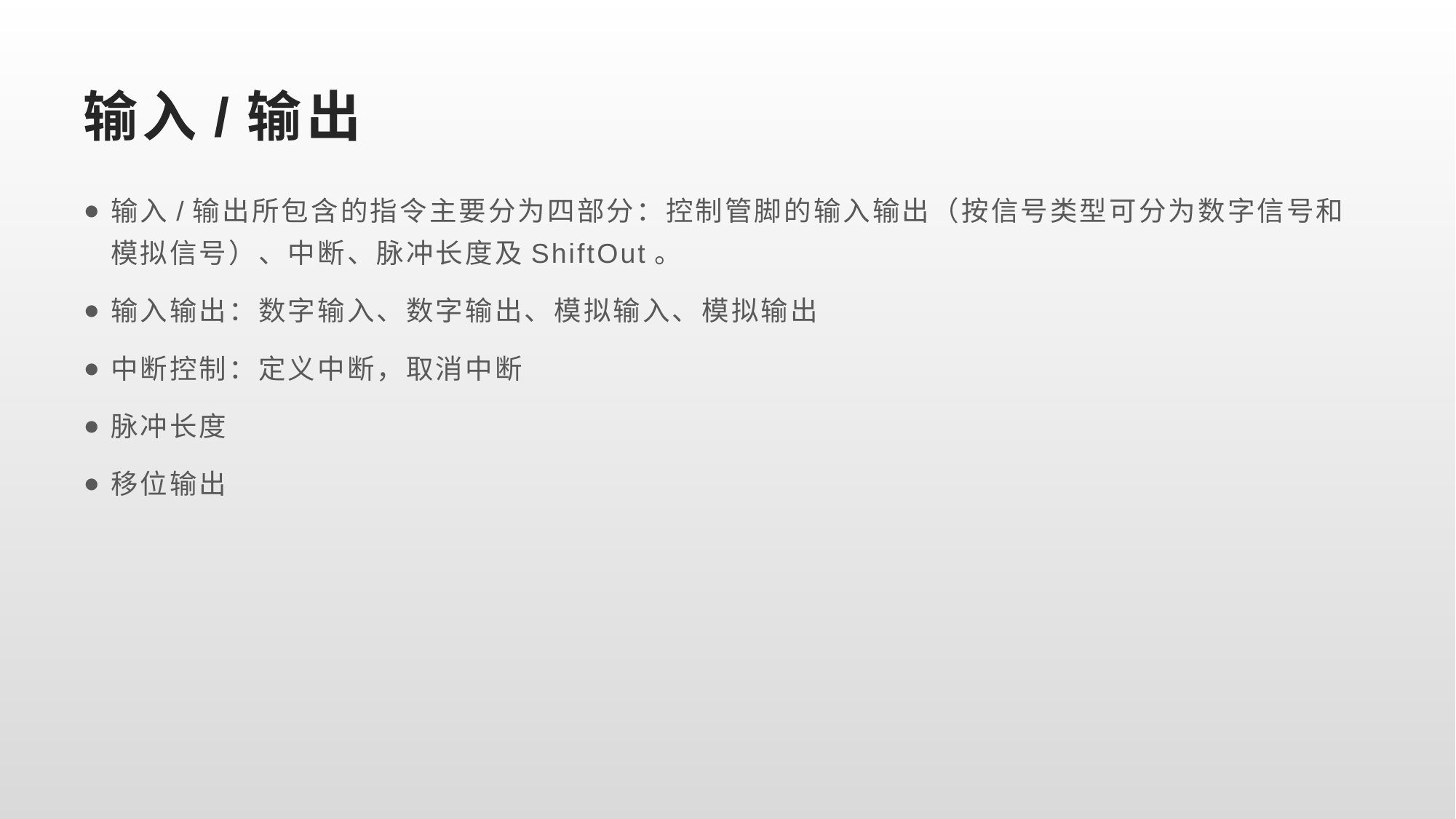

# 输入/输出
输入/输出所包含的指令主要分为四部分：控制管脚的输入输出（按信号类型可分为数字信号和模拟信号）、中断、脉冲长度及ShiftOut。
输入输出：数字输入、数字输出、模拟输入、模拟输出
中断控制：定义中断，取消中断
脉冲长度
移位输出